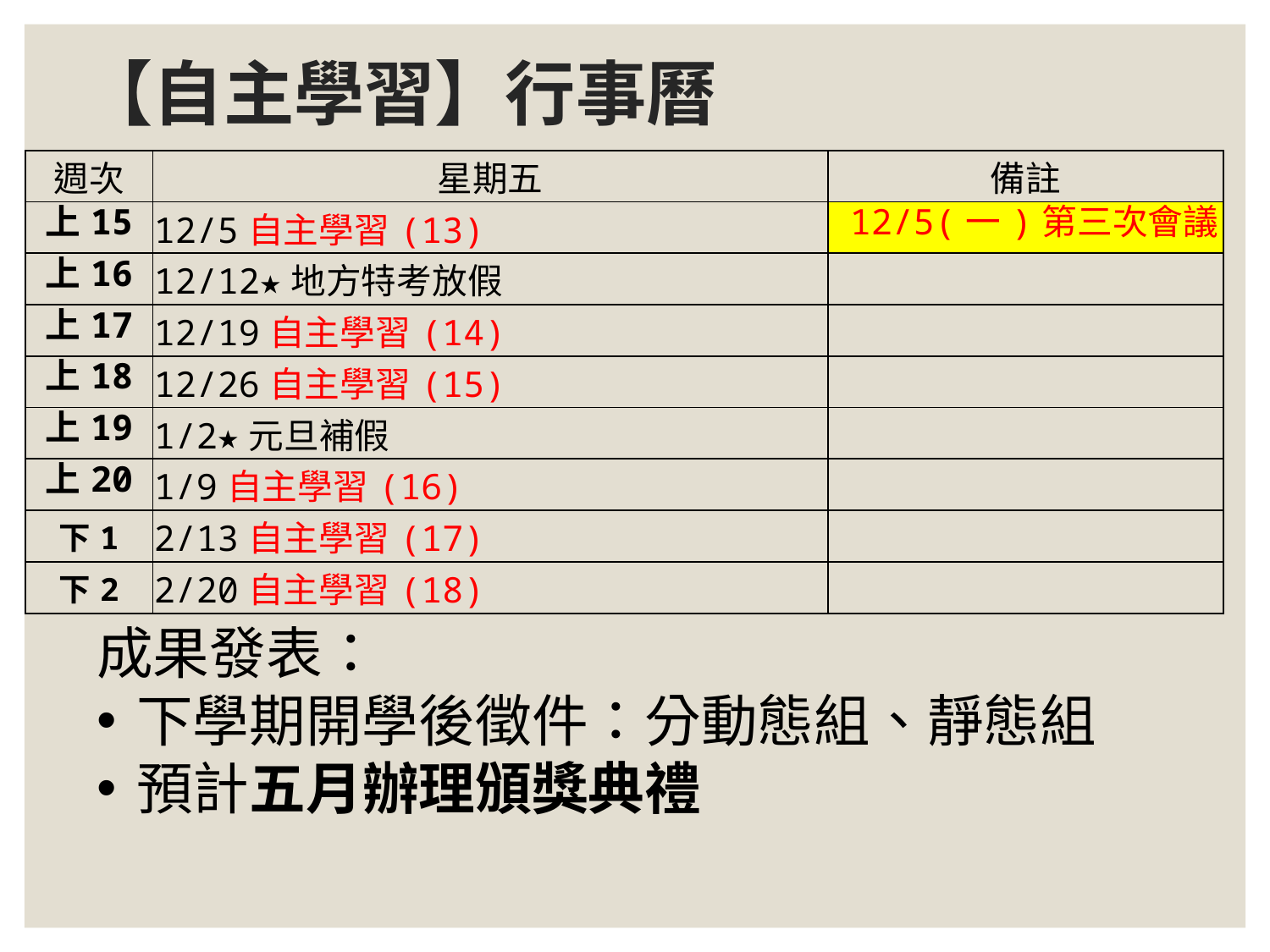

# 【自主學習】行事曆
| 週次 | 星期五 | 備註 |
| --- | --- | --- |
| 上15 | 12/5自主學習(13) | 12/5(一)第三次會議 |
| 上16 | 12/12★地方特考放假 |  |
| 上17 | 12/19自主學習(14) |  |
| 上18 | 12/26自主學習(15) |  |
| 上19 | 1/2★元旦補假 |  |
| 上20 | 1/9自主學習(16) |  |
| 下1 | 2/13自主學習(17) |  |
| 下2 | 2/20自主學習(18) |  |
成果發表：
下學期開學後徵件：分動態組、靜態組
預計五月辦理頒獎典禮